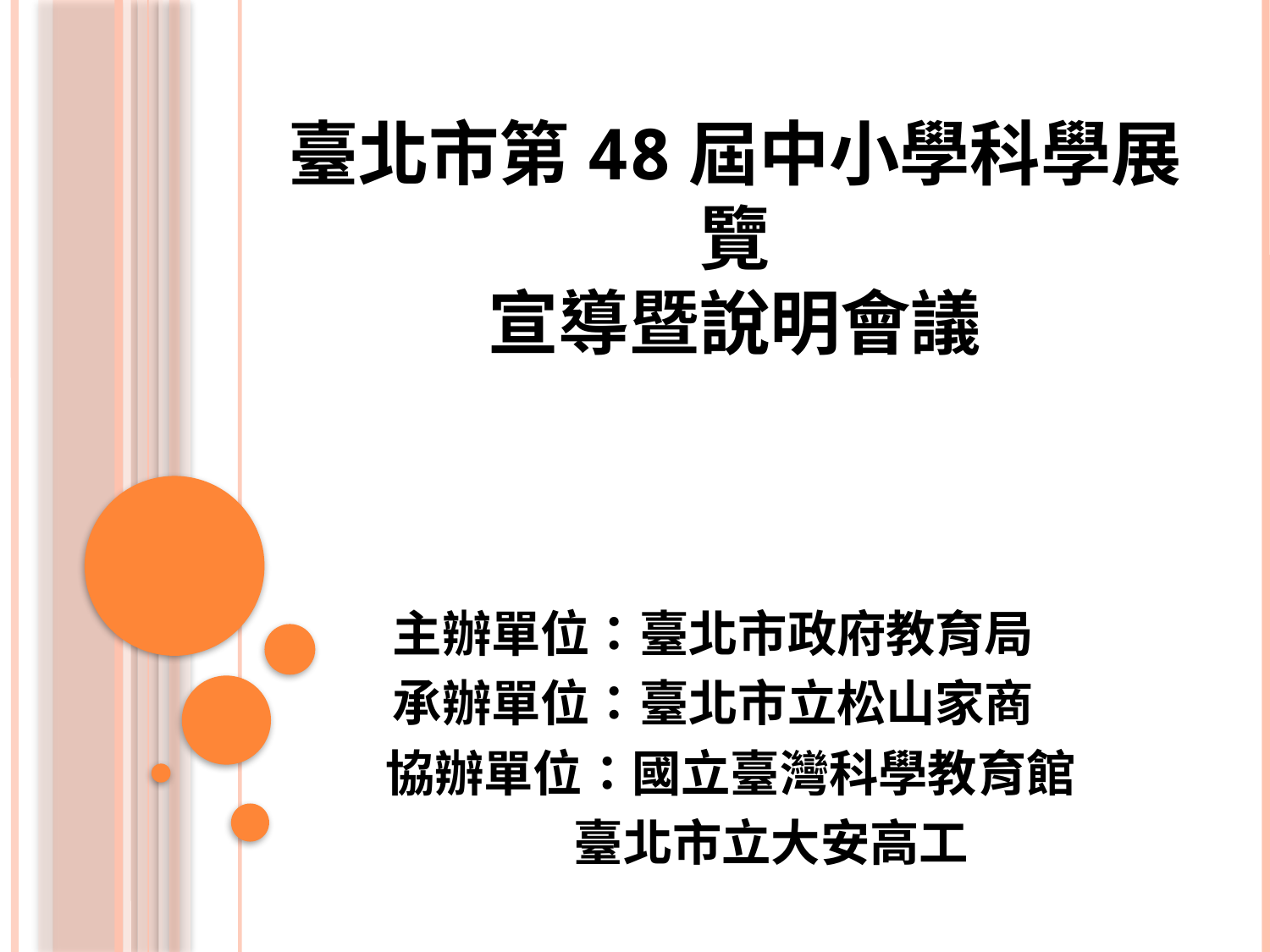

# 臺北市第48屆中小學科學展覽 宣導暨說明會議
主辦單位：臺北市政府教育局
承辦單位：臺北市立松山家商
  協辦單位：國立臺灣科學教育館
               臺北市立大安高工